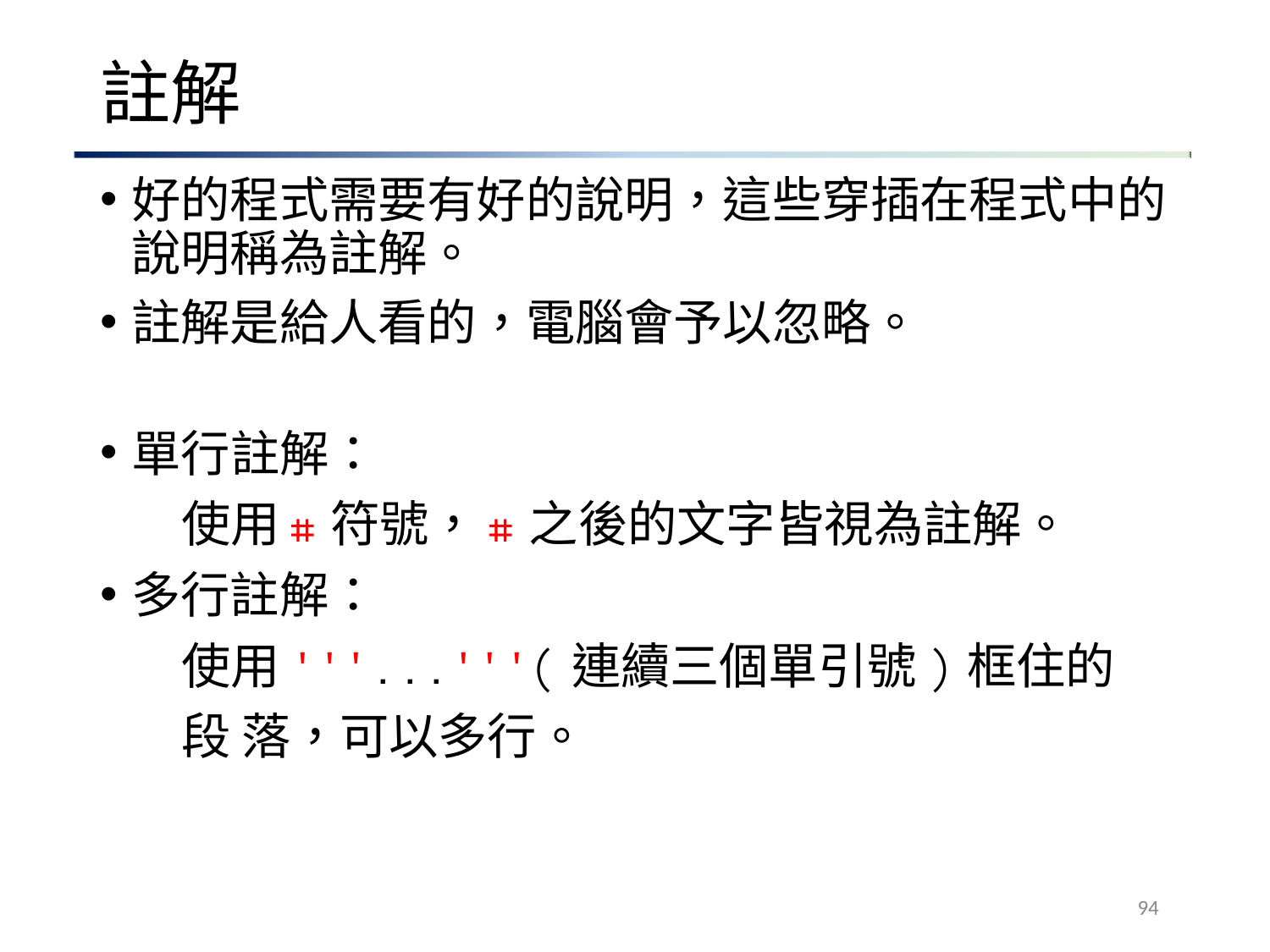

# 註解
好的程式需要有好的說明，這些穿插在程式中的 說明稱為註解。
註解是給人看的，電腦會予以忽略。

單行註解：
使用#符號，#之後的文字皆視為註解。
多行註解：
使用'''...'''(連續三個單引號)框住的段 落，可以多行。
94